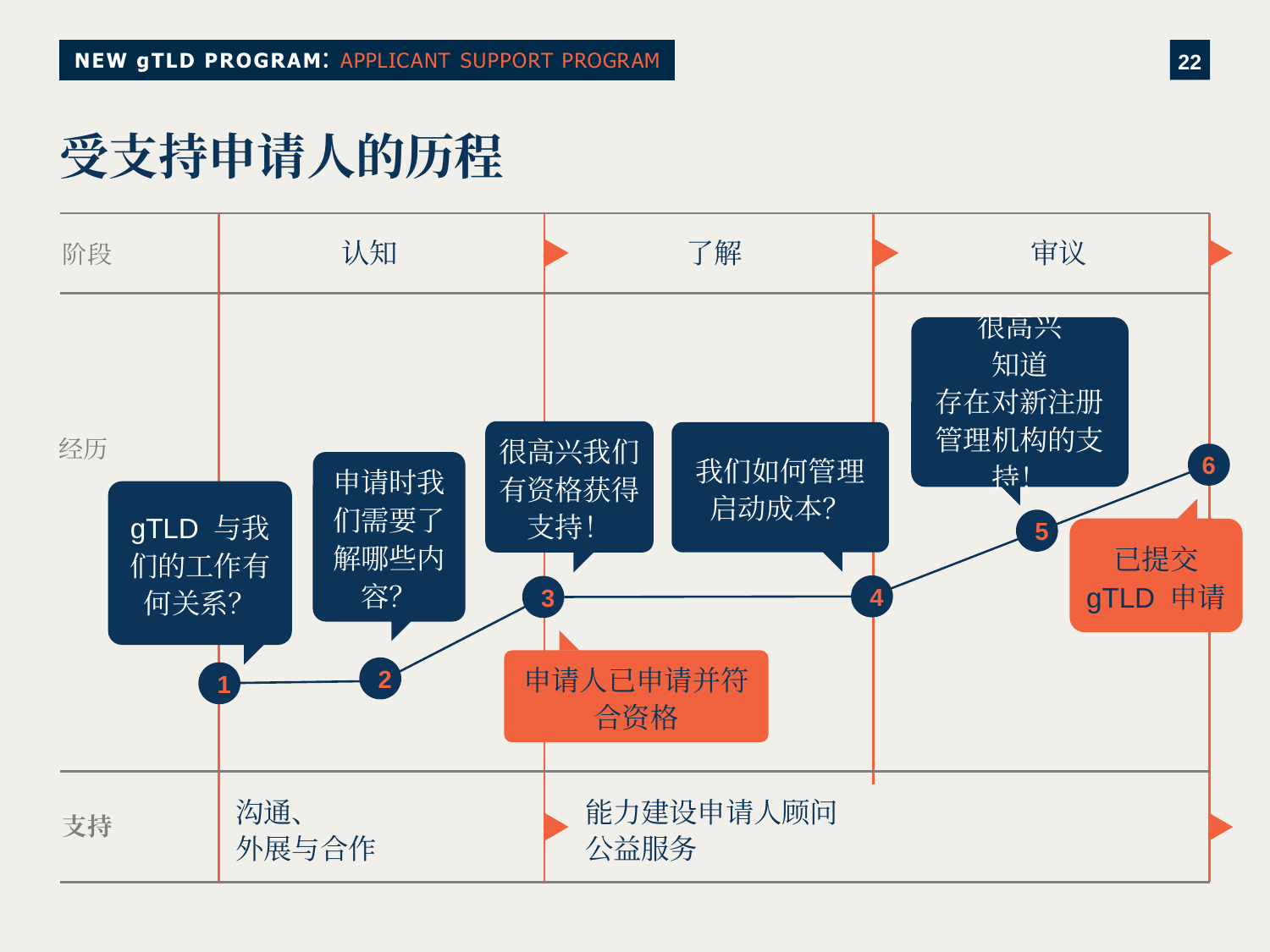

# 受支持申请人的历程
认知
了解
审议
阶段

很高兴
知道
存在对新注册管理机构的支持！
很高兴我们有资格获得支持！
我们如何管理启动成本？
经历
6
申请时我们需要了解哪些内容？
gTLD 与我们的工作有何关系？

5
已提交 gTLD 申请

4
3

申请人已申请并符合资格
2
1
沟通、
外展与合作
能力建设申请人顾问
公益服务
支持